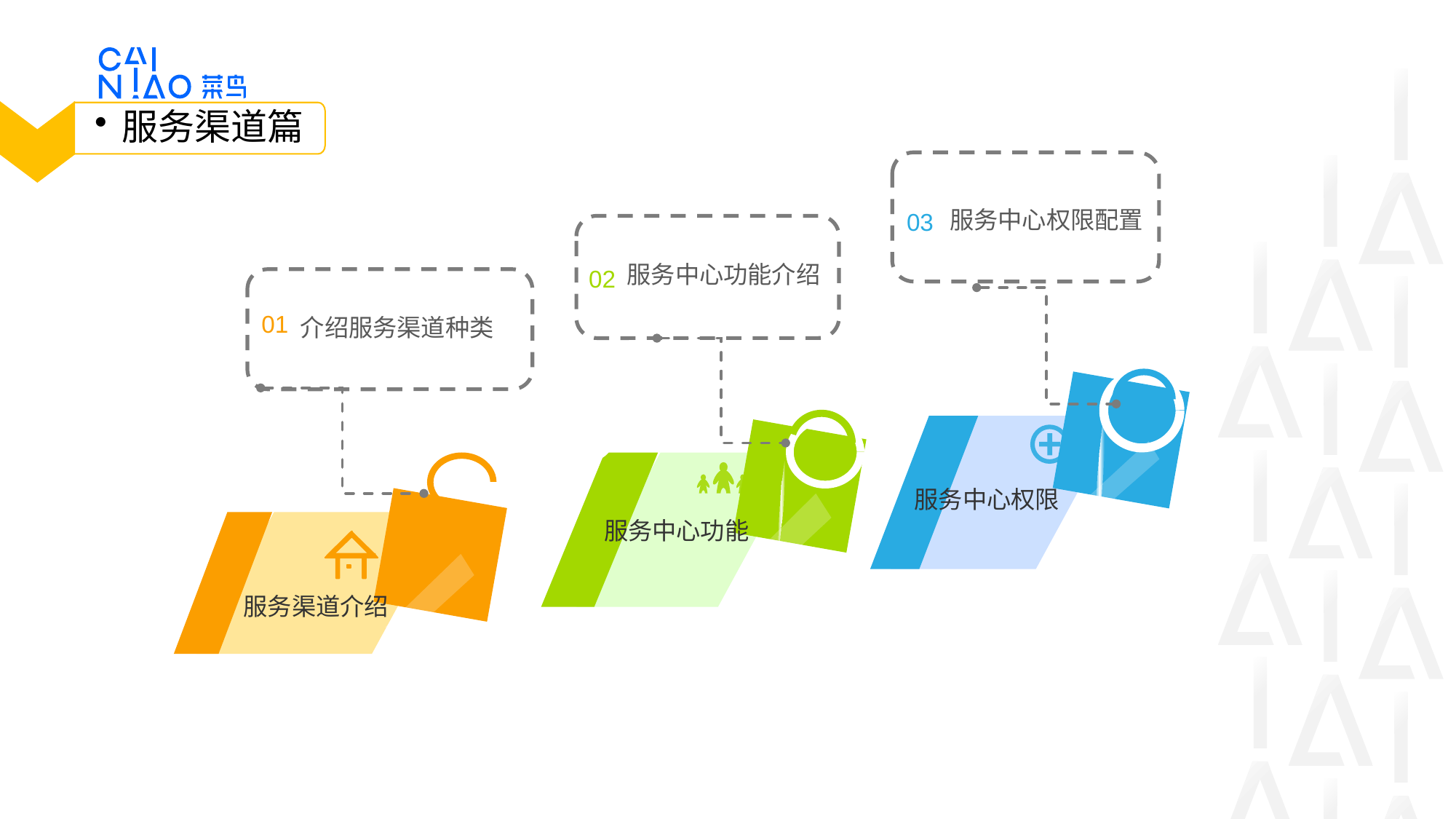

服务渠道篇

服务中心权限配置
03

02
服务中心功能介绍

介绍服务渠道种类
01

服务中心权限

服务中心功能

服务渠道介绍